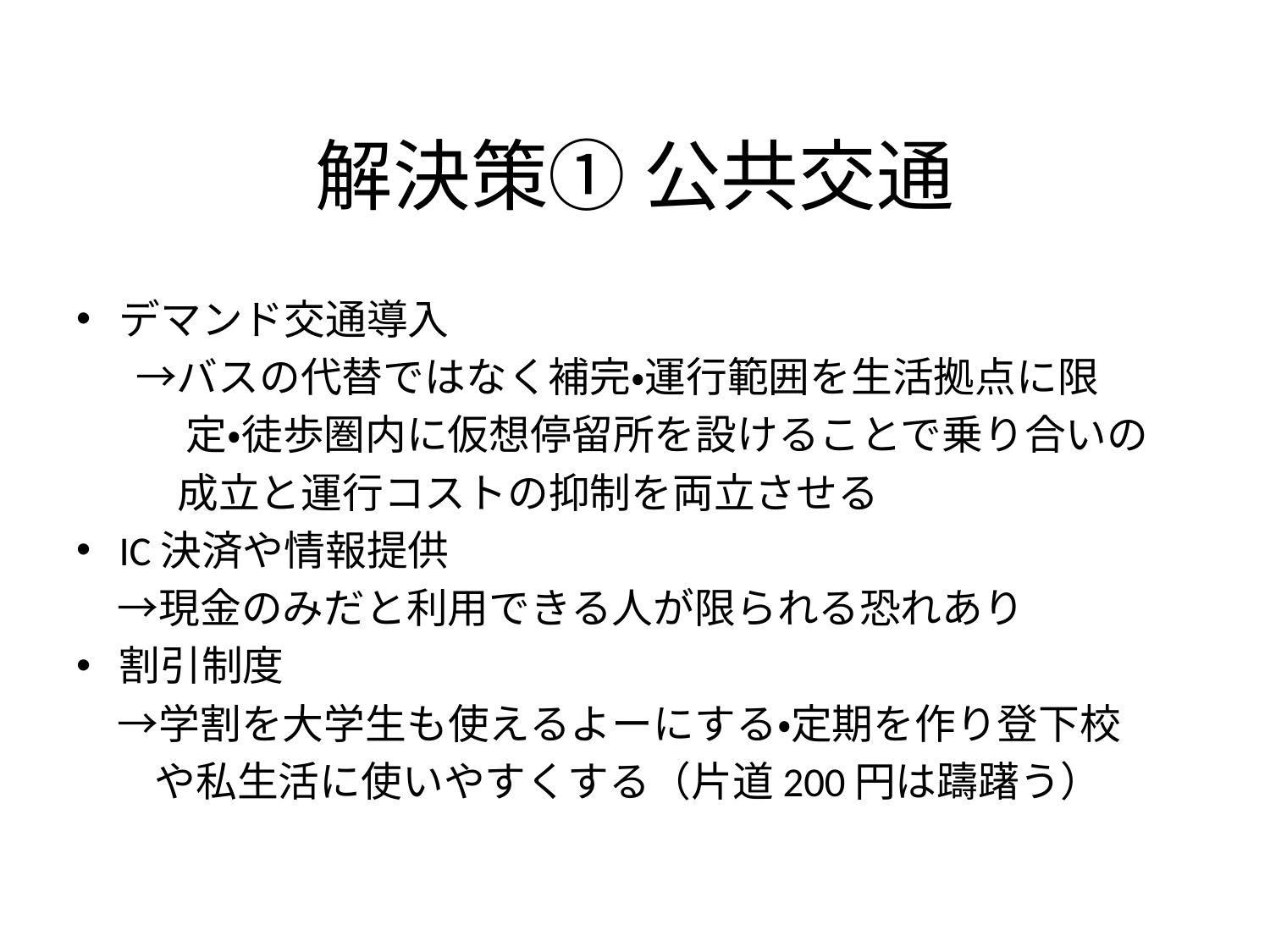

# 解決策① 公共交通
デマンド交通導入
 　→バスの代替ではなく補完・運行範囲を生活拠点に限
 　　 定・徒歩圏内に仮想停留所を設けることで乗り合いの
　　  成立と運行コストの抑制を両立させる
IC決済や情報提供
　→現金のみだと利用できる人が限られる恐れあり
割引制度
　→学割を大学生も使えるよーにする・定期を作り登下校
　    や私生活に使いやすくする（片道200円は躊躇う）